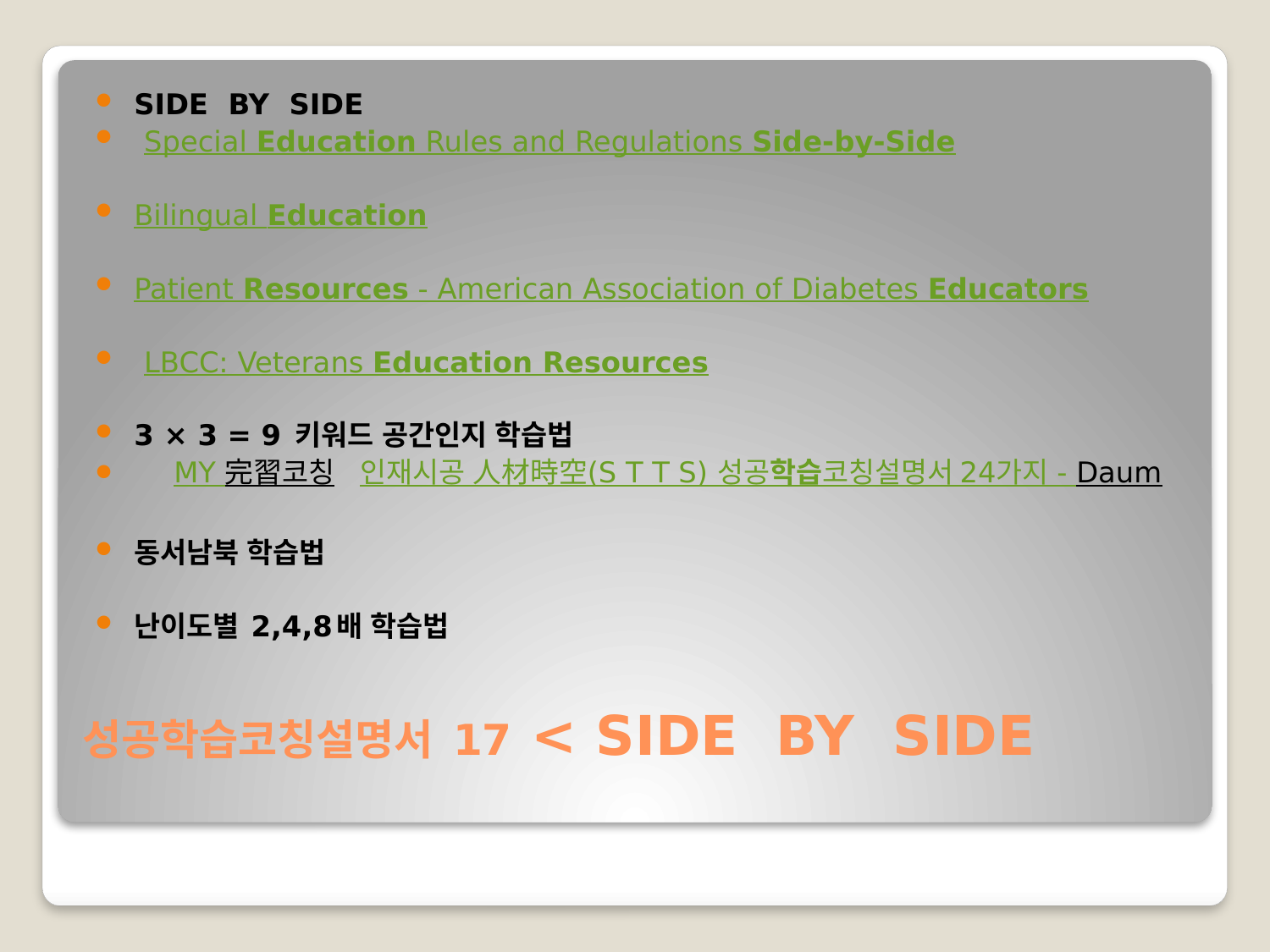

SIDE  BY  SIDE
 Special Education Rules and Regulations Side-by-Side

Bilingual Education

Patient Resources - American Association of Diabetes Educators

 LBCC: Veterans Education Resources

3 × 3 = 9 키워드 공간인지 학습법
    MY 完習코칭    인재시공 人材時空(S T T S) 성공학습코칭설명서 24가지 - Daum

동서남북 학습법

난이도별 2,4,8배 학습법
# 성공학습코칭설명서 17 < SIDE  BY  SIDE